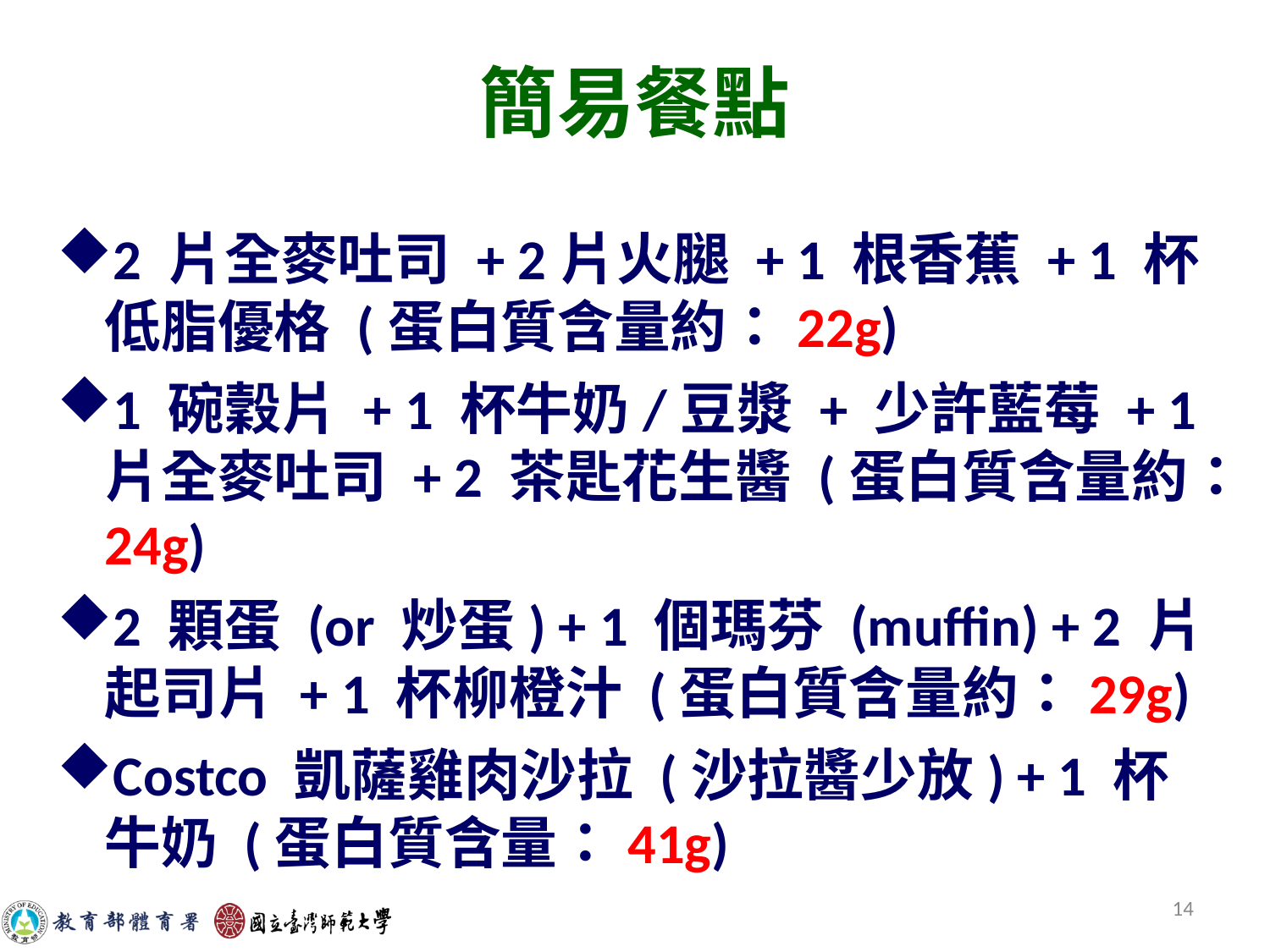

# 簡易餐點
2 片全麥吐司 + 2片火腿 + 1 根香蕉 + 1 杯低脂優格 (蛋白質含量約：22g)
1 碗穀片 + 1 杯牛奶/豆漿 + 少許藍莓 + 1 片全麥吐司 + 2 茶匙花生醬 (蛋白質含量約：24g)
2 顆蛋 (or 炒蛋) + 1 個瑪芬 (muffin) + 2 片起司片 + 1 杯柳橙汁 (蛋白質含量約：29g)
Costco 凱薩雞肉沙拉 (沙拉醬少放) + 1 杯牛奶 (蛋白質含量：41g)
14